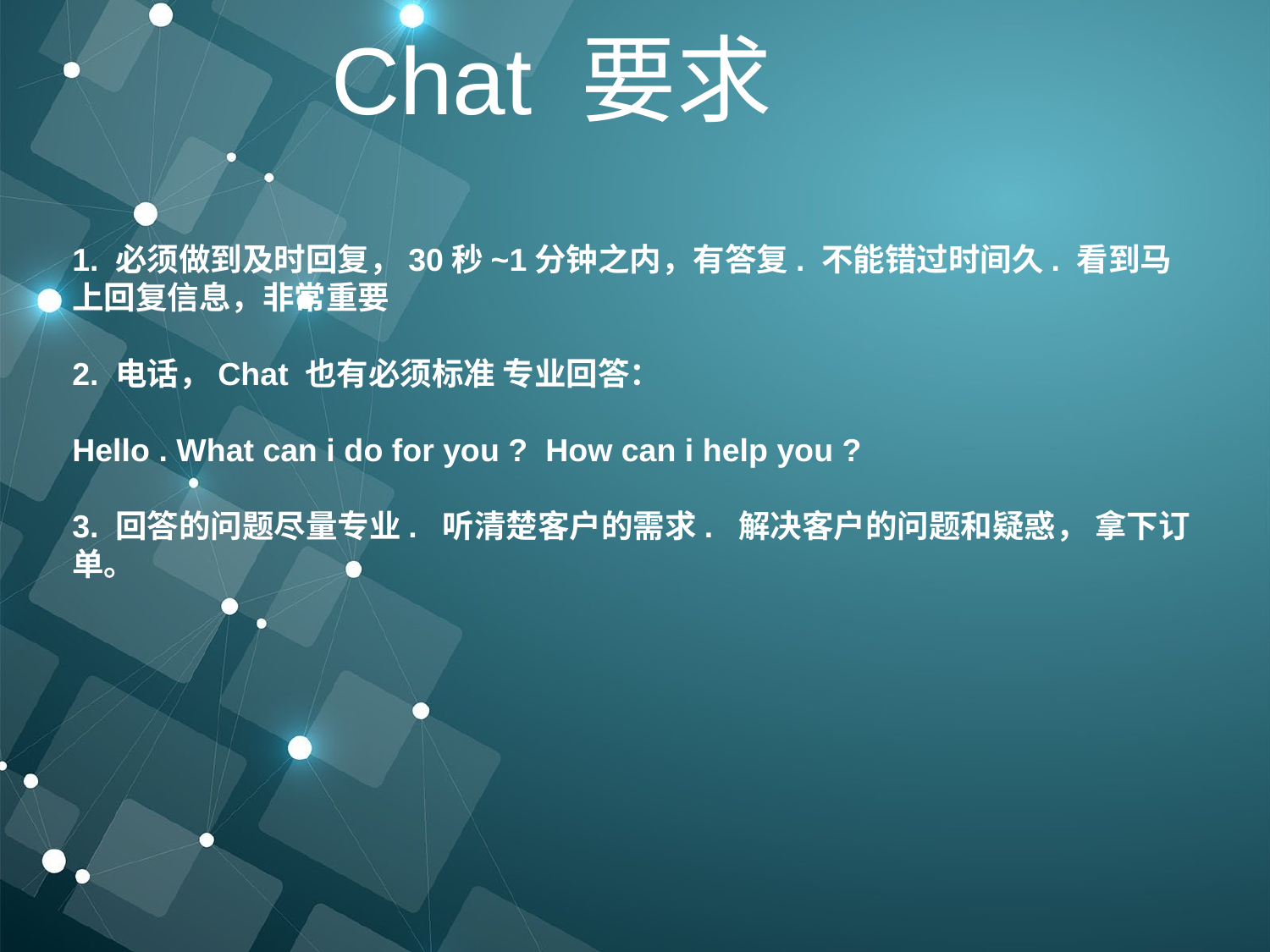

Chat 要求
1. 必须做到及时回复，30秒~1分钟之内，有答复. 不能错过时间久. 看到马上回复信息，非常重要

2. 电话，Chat 也有必须标准 专业回答：

Hello . What can i do for you ?  How can i help you ?

3. 回答的问题尽量专业.  听清楚客户的需求.  解决客户的问题和疑惑， 拿下订单。